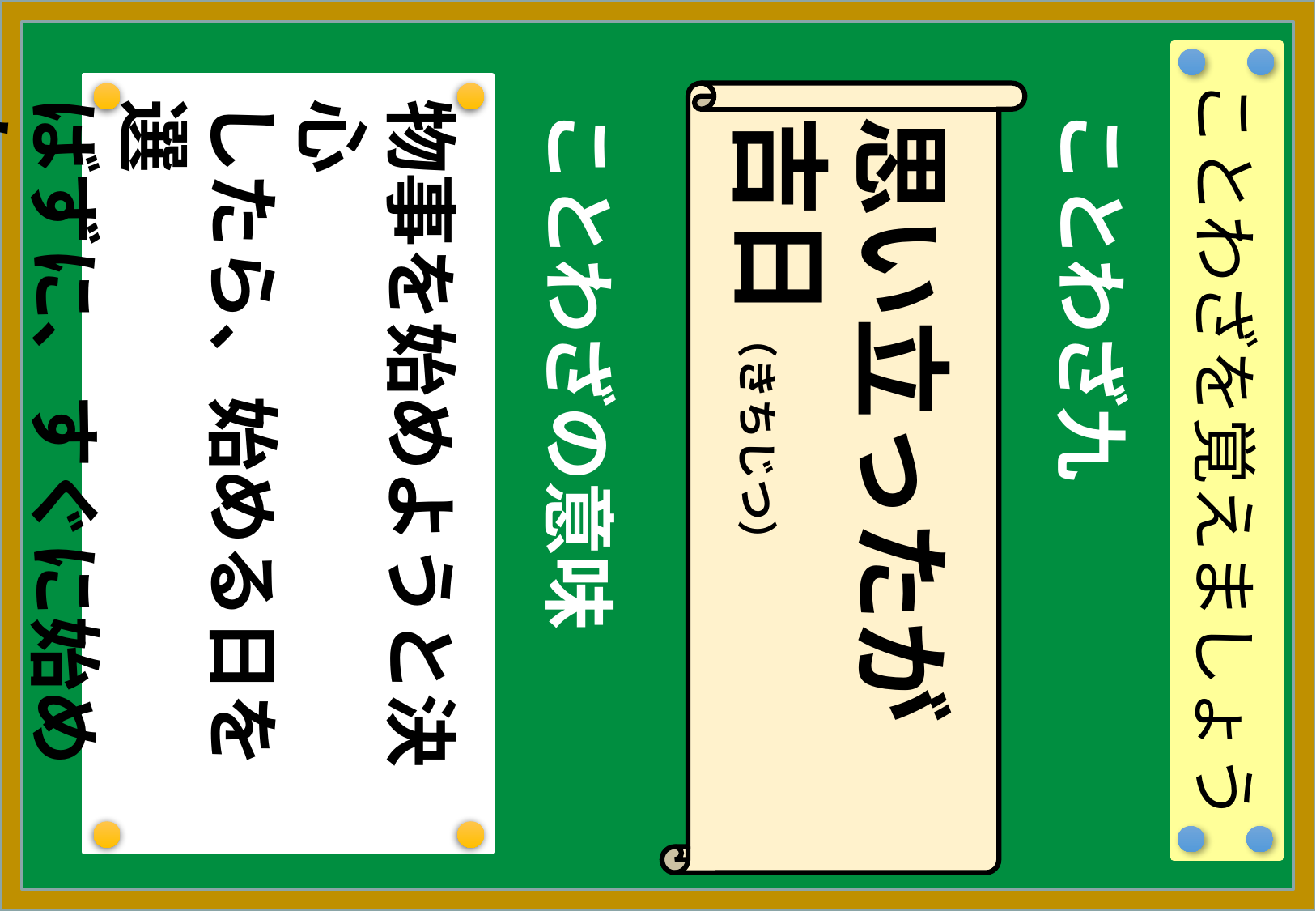

ことわざを覚えましょう

物事を始めようと決心
したら、始める日を選
ばずに、すぐに始めた
ほうがよいということ。

思い立ったが
吉日（きちじつ）
ことわざの意味
ことわざ九